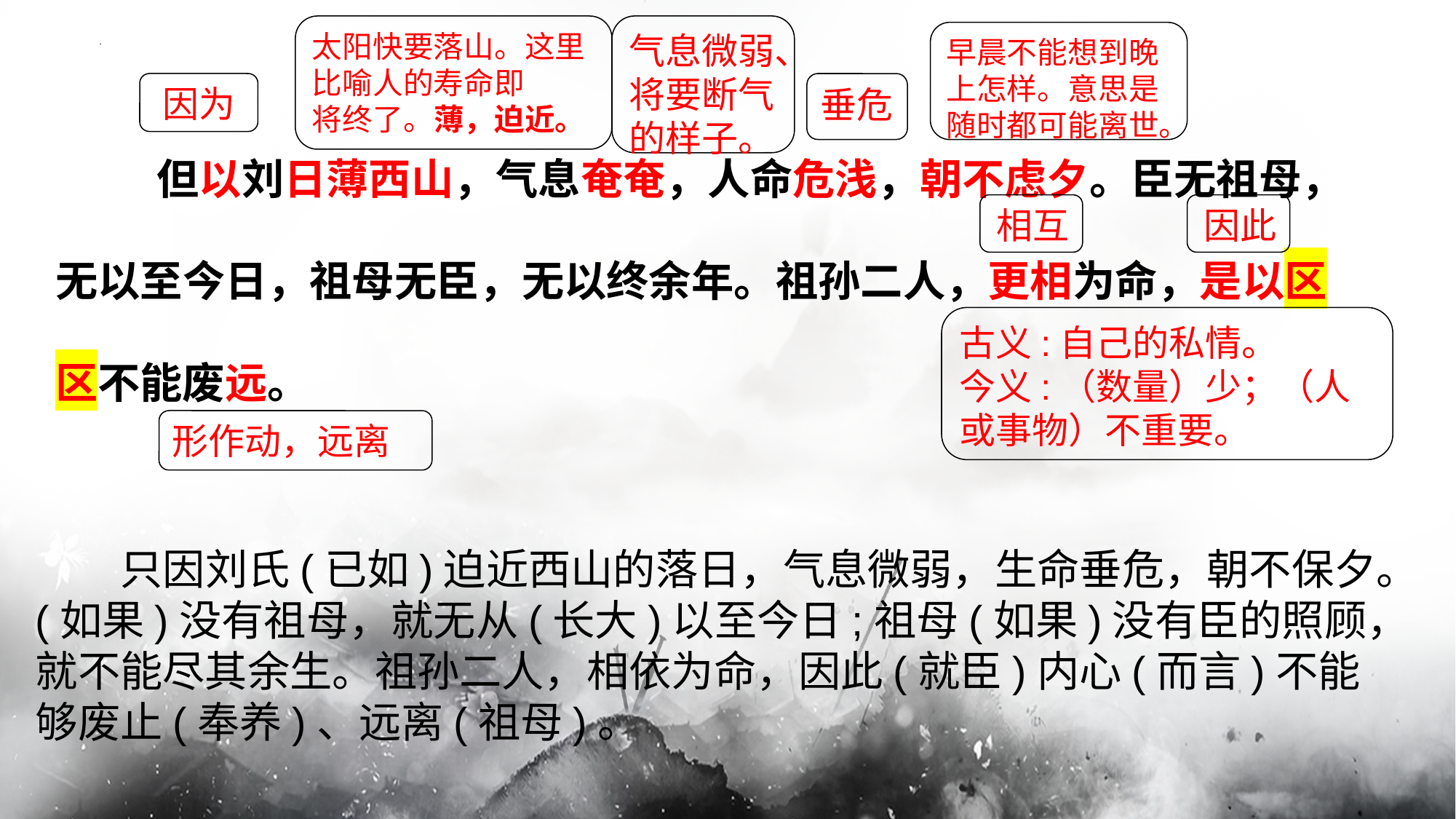

太阳快要落山。这里比喻人的寿命即
将终了。薄，迫近。
气息微弱、将要断气的样子。
早晨不能想到晚上怎样。意思是随时都可能离世。

因为
垂危
但以刘日薄西山，气息奄奄，人命危浅，朝不虑夕。臣无祖母，无以至今日，祖母无臣，无以终余年。祖孙二人，更相为命，是以区区不能废远。
相互
因此
古义:自己的私情。
今义:（数量）少；（人或事物）不重要。
形作动，远离
只因刘氏(已如)迫近西山的落日，气息微弱，生命垂危，朝不保夕。(如果)没有祖母，就无从(长大)以至今日;祖母(如果)没有臣的照顾，就不能尽其余生。祖孙二人，相依为命，因此(就臣)内心(而言)不能够废止(奉养)、远离(祖母)。